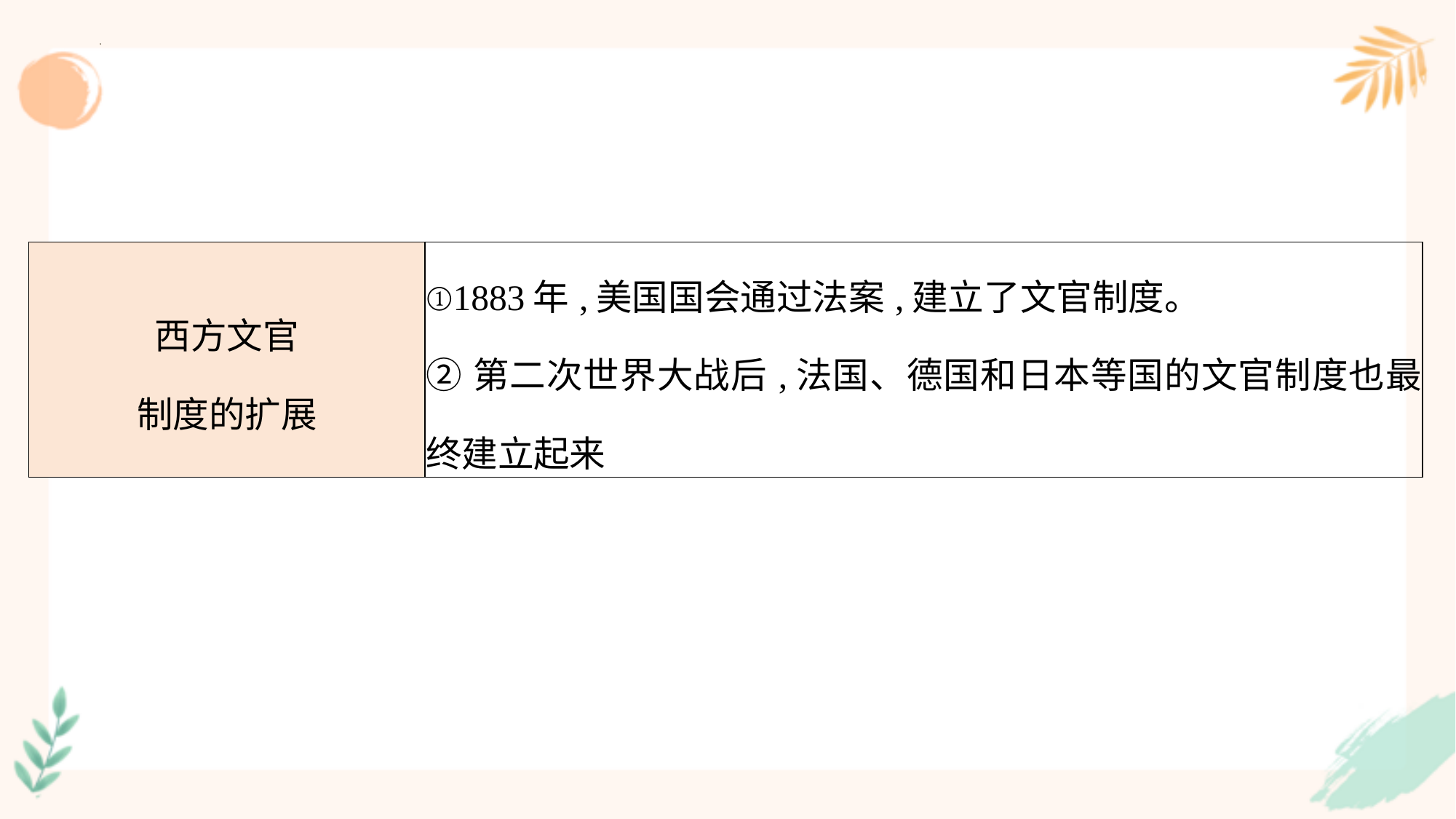

| 西方文官 制度的扩展 | ①1883年,美国国会通过法案,建立了文官制度。 ②第二次世界大战后,法国、德国和日本等国的文官制度也最终建立起来 |
| --- | --- |